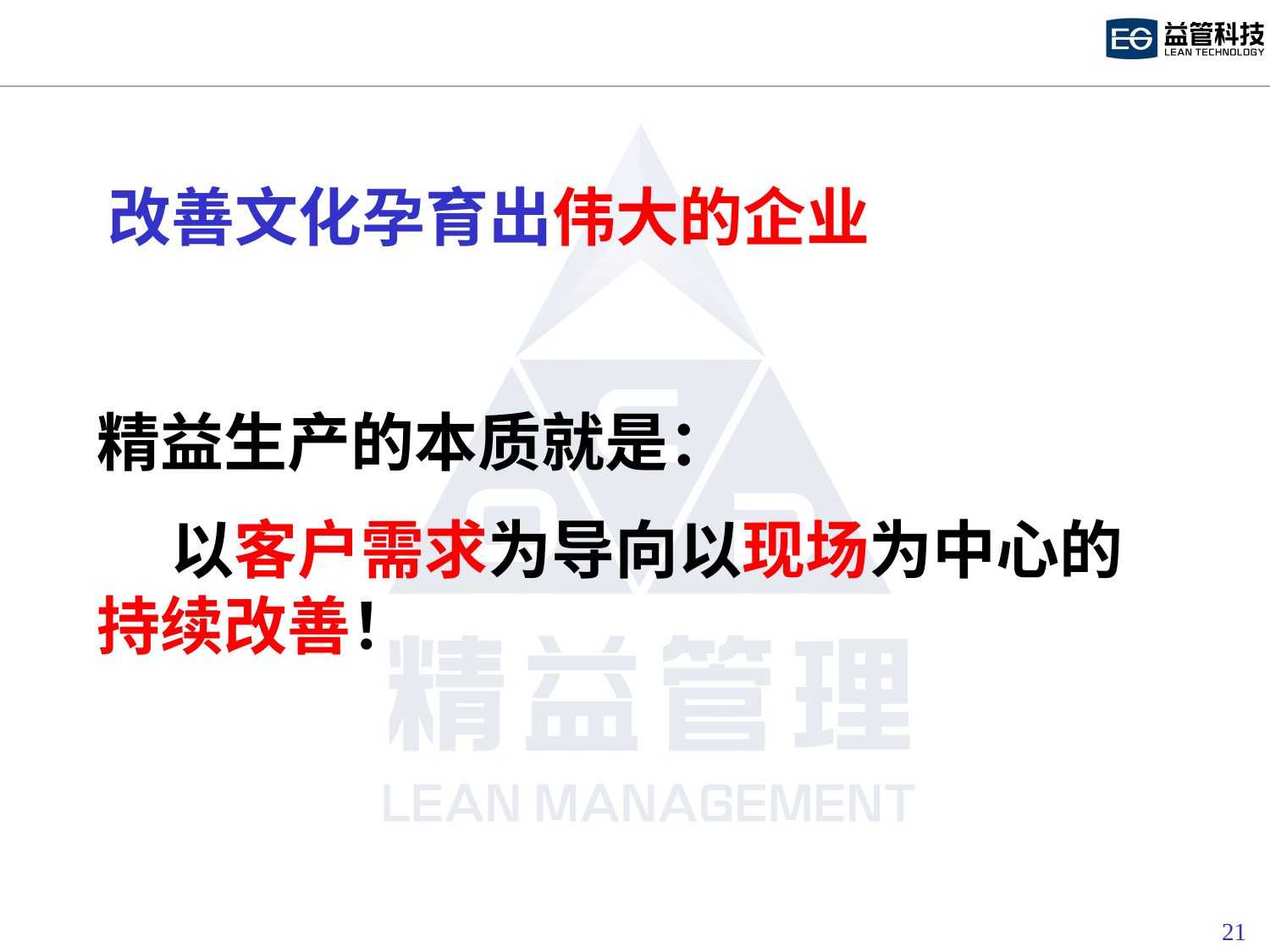

# 改善文化孕育出伟大的企业
精益生产的本质就是：
    以客户需求为导向以现场为中心的持续改善！